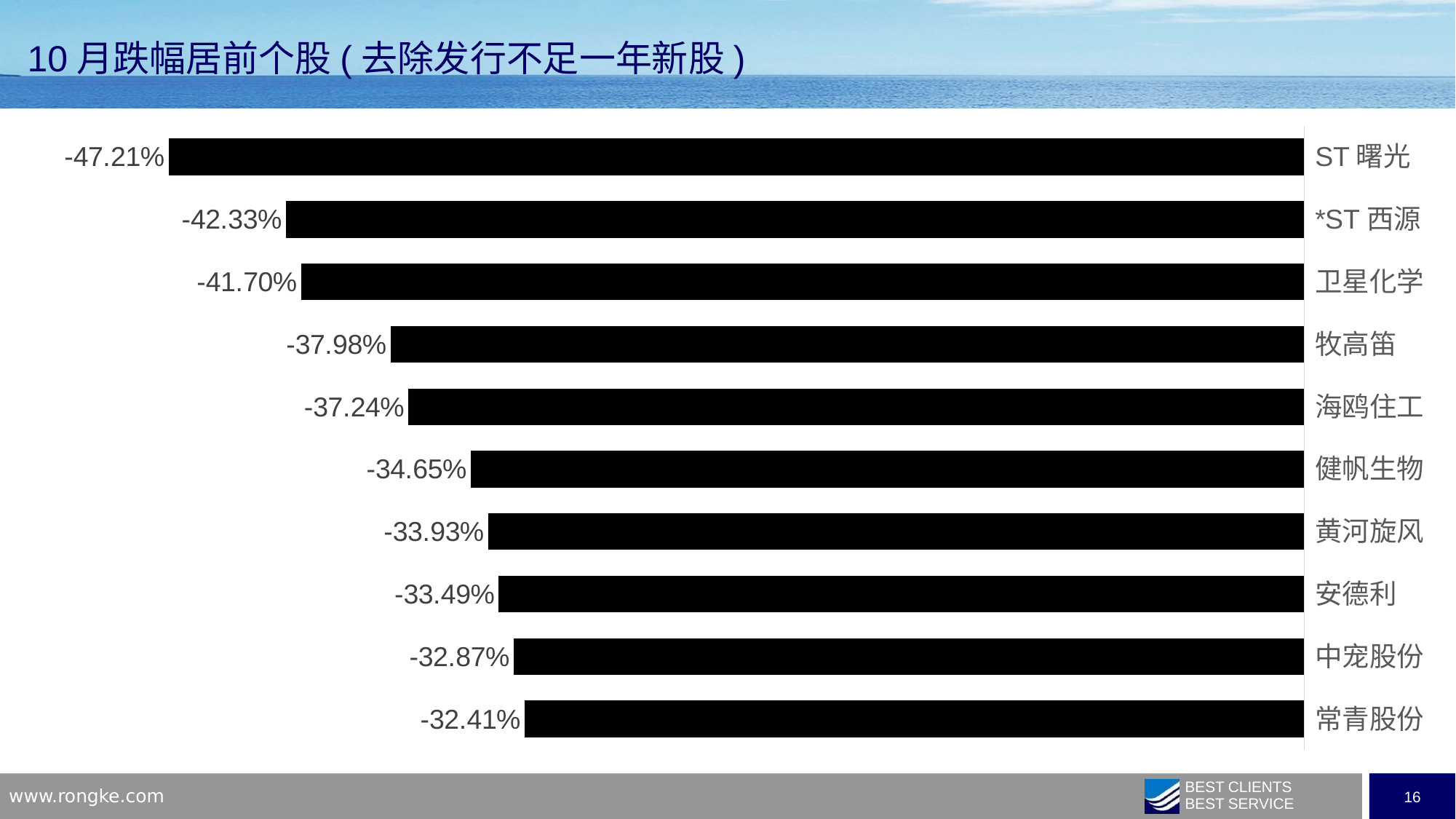

10月跌幅居前个股(去除发行不足一年新股)

### Chart

| Category | 系列 1 |
|---|---|
| 常青股份 | -0.324096 |
| 中宠股份 | -0.328669 |
| 安德利 | -0.334855 |
| 黄河旋风 | -0.339263 |
| 健帆生物 | -0.34653500000000004 |
| 海鸥住工 | -0.372404 |
| 牧高笛 | -0.379844 |
| 卫星化学 | -0.41701900000000003 |
| *ST西源 | -0.423333 |
| ST曙光 | -0.472076 |